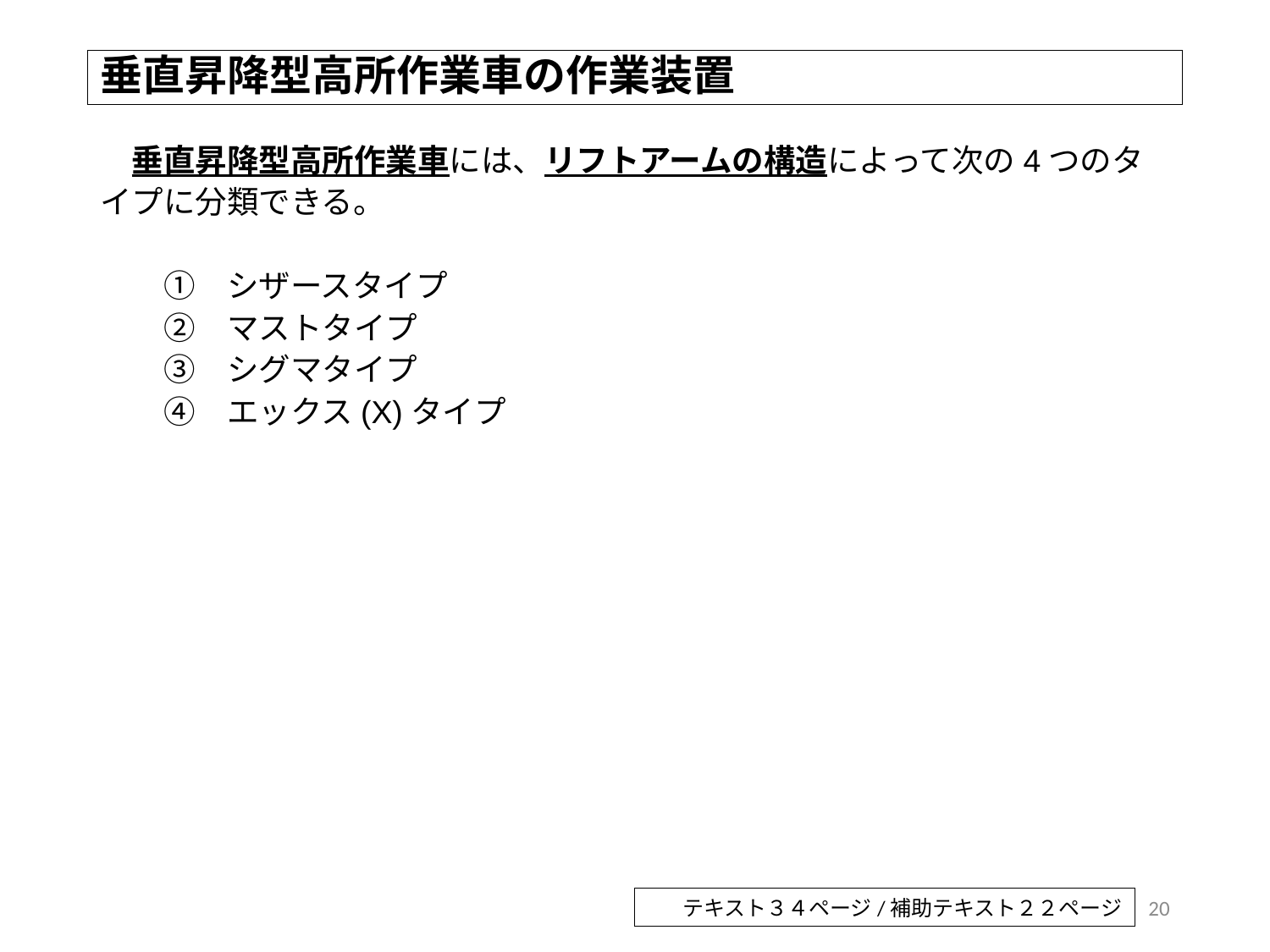

# 垂直昇降型高所作業車の作業装置
　垂直昇降型高所作業車には、リフトアームの構造によって次の4つのタイプに分類できる。

　　①　シザースタイプ
　　②　マストタイプ
　　③　シグマタイプ
　　④　エックス(X)タイプ
20
テキスト３４ページ/補助テキスト２２ページ